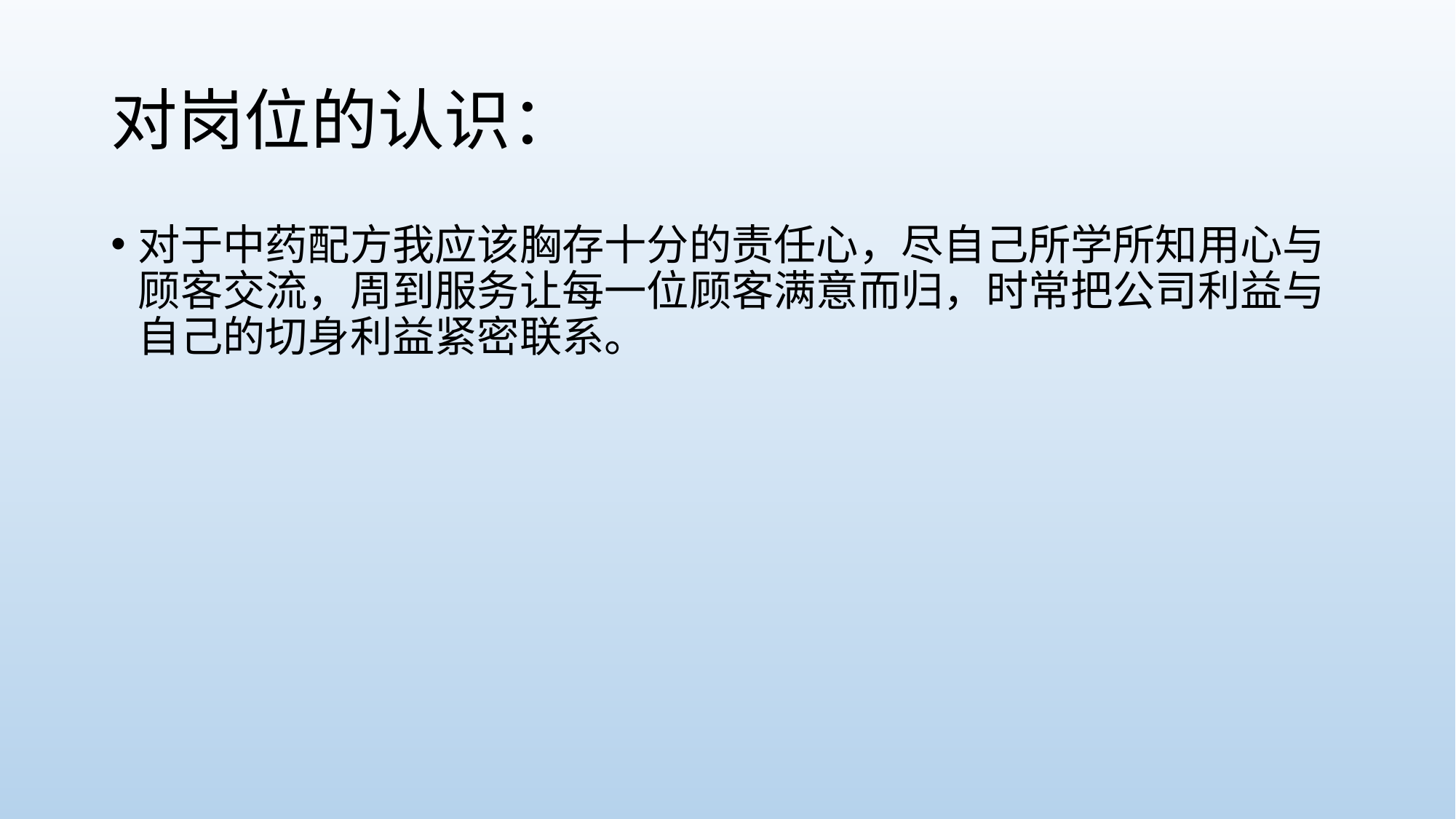

# 对岗位的认识：
对于中药配方我应该胸存十分的责任心，尽自己所学所知用心与顾客交流，周到服务让每一位顾客满意而归，时常把公司利益与自己的切身利益紧密联系。